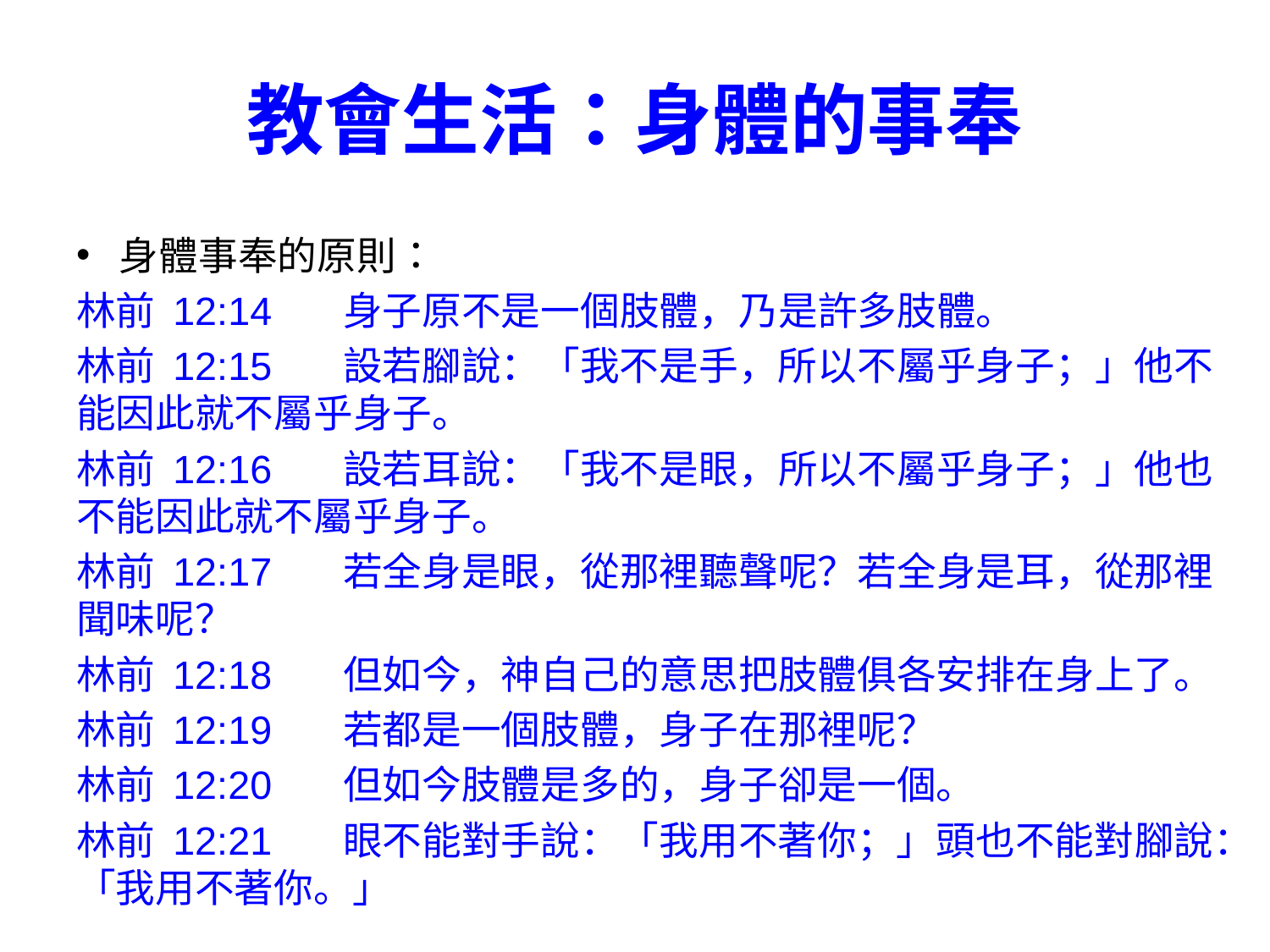

# 教會生活：身體的事奉
身體事奉的原則：
林前 12:14	身子原不是一個肢體，乃是許多肢體。
林前 12:15	設若腳說：「我不是手，所以不屬乎身子；」他不能因此就不屬乎身子。
林前 12:16	設若耳說：「我不是眼，所以不屬乎身子；」他也不能因此就不屬乎身子。
林前 12:17	若全身是眼，從那裡聽聲呢？若全身是耳，從那裡聞味呢？
林前 12:18	但如今，神自己的意思把肢體俱各安排在身上了。
林前 12:19	若都是一個肢體，身子在那裡呢？
林前 12:20	但如今肢體是多的，身子卻是一個。
林前 12:21	眼不能對手說：「我用不著你；」頭也不能對腳說：「我用不著你。」